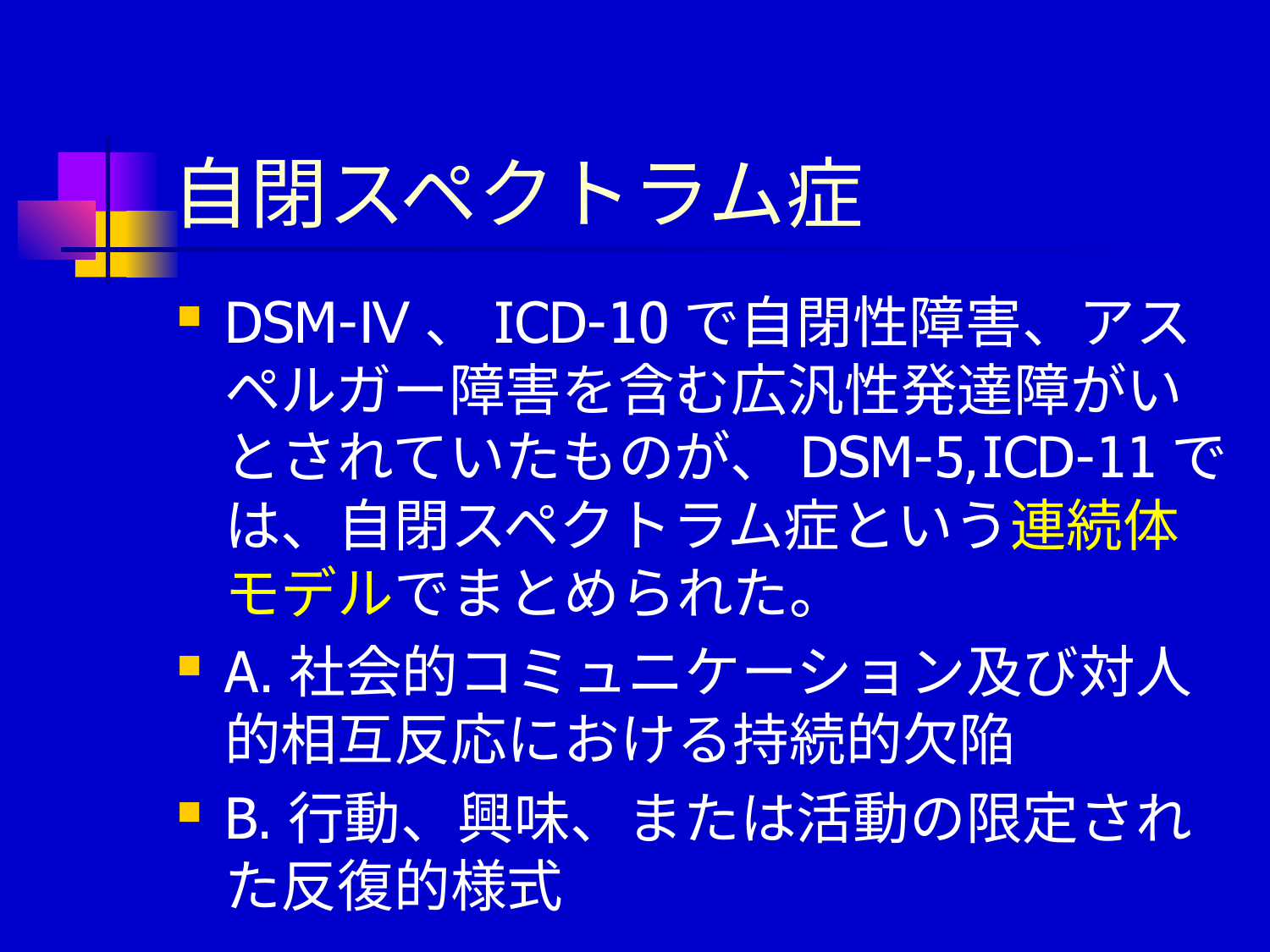

# 自閉スペクトラム症
DSM-Ⅳ、ICD-10で自閉性障害、アスペルガー障害を含む広汎性発達障がいとされていたものが、DSM-5,ICD-11では、自閉スペクトラム症という連続体モデルでまとめられた。
A.社会的コミュニケーション及び対人的相互反応における持続的欠陥
B.行動、興味、または活動の限定された反復的様式